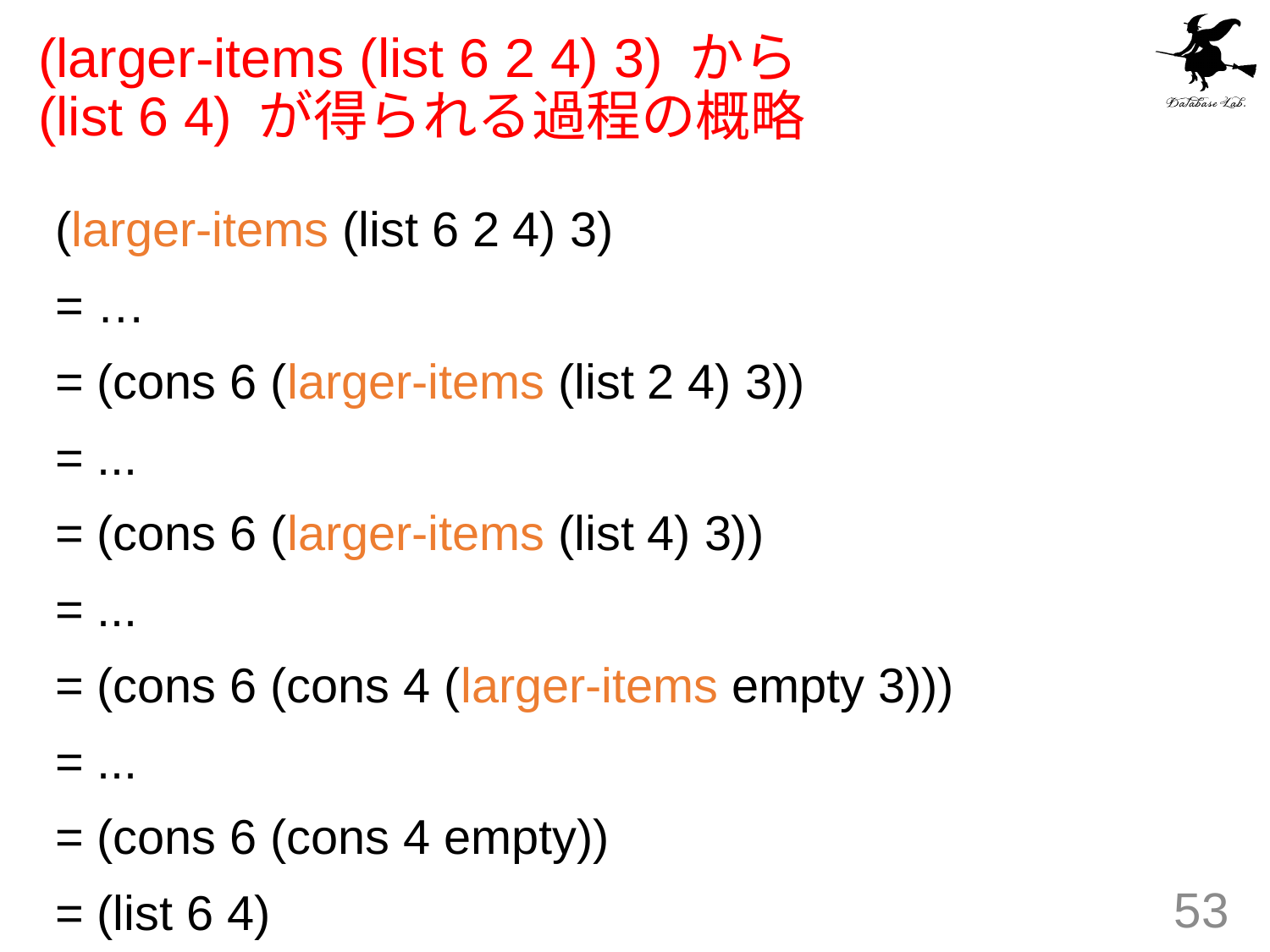

# (larger-items (list 6 2 4) 3) から (list 6 4) が得られる過程の概略
(larger-items (list 6 2 4) 3)
= …
= (cons 6 (larger-items (list 2 4) 3))
= ...
= (cons 6 (larger-items (list 4) 3))
= ...
= (cons 6 (cons 4 (larger-items empty 3)))
= ...
= (cons 6 (cons 4 empty))
= (list 6 4)

53